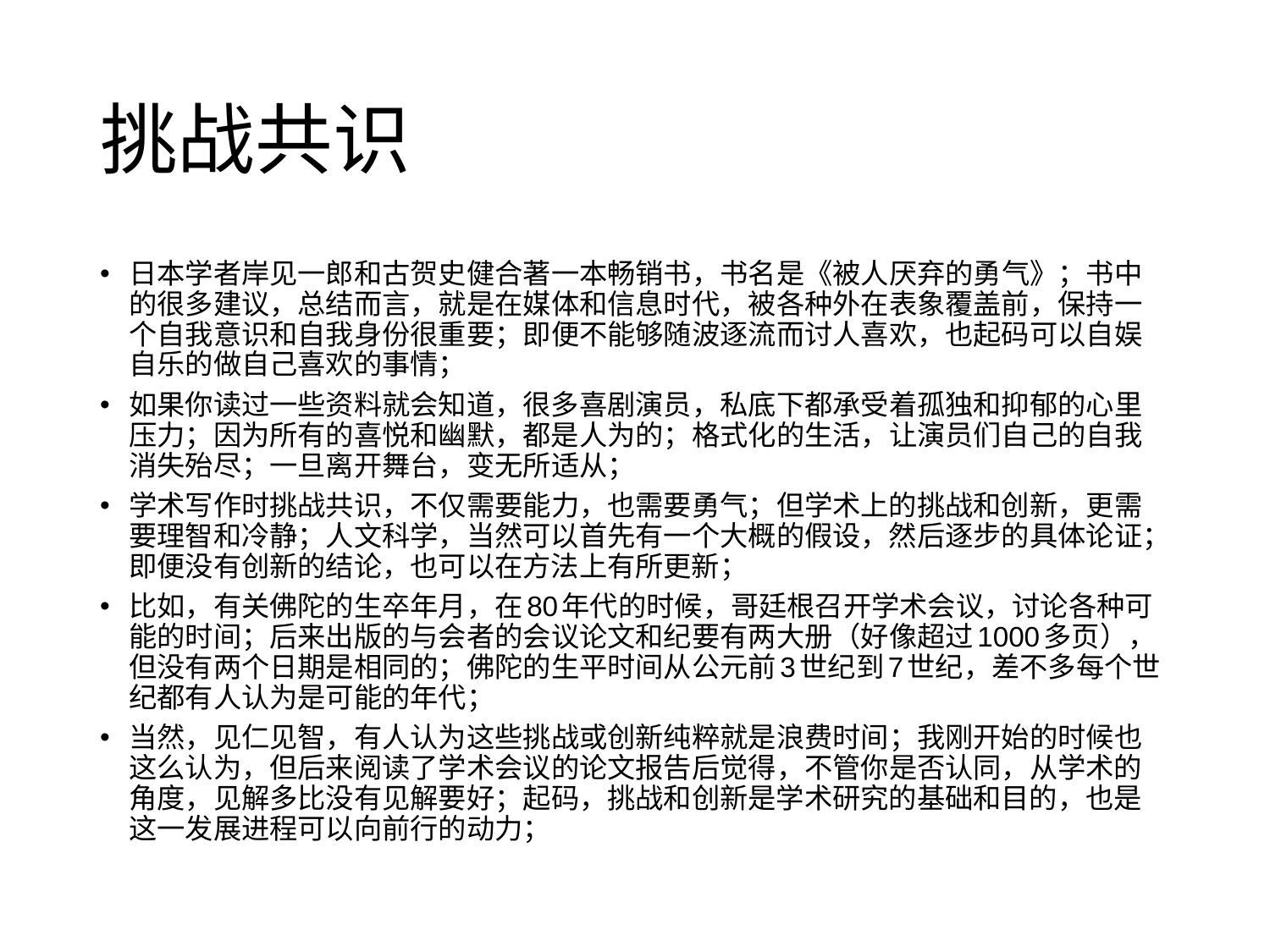

# 挑战共识
日本学者岸见一郎和古贺史健合著一本畅销书，书名是《被人厌弃的勇气》；书中的很多建议，总结而言，就是在媒体和信息时代，被各种外在表象覆盖前，保持一个自我意识和自我身份很重要；即便不能够随波逐流而讨人喜欢，也起码可以自娱自乐的做自己喜欢的事情；
如果你读过一些资料就会知道，很多喜剧演员，私底下都承受着孤独和抑郁的心里压力；因为所有的喜悦和幽默，都是人为的；格式化的生活，让演员们自己的自我消失殆尽；一旦离开舞台，变无所适从；
学术写作时挑战共识，不仅需要能力，也需要勇气；但学术上的挑战和创新，更需要理智和冷静；人文科学，当然可以首先有一个大概的假设，然后逐步的具体论证；即便没有创新的结论，也可以在方法上有所更新；
比如，有关佛陀的生卒年月，在80年代的时候，哥廷根召开学术会议，讨论各种可能的时间；后来出版的与会者的会议论文和纪要有两大册（好像超过1000多页），但没有两个日期是相同的；佛陀的生平时间从公元前3世纪到7世纪，差不多每个世纪都有人认为是可能的年代；
当然，见仁见智，有人认为这些挑战或创新纯粹就是浪费时间；我刚开始的时候也这么认为，但后来阅读了学术会议的论文报告后觉得，不管你是否认同，从学术的角度，见解多比没有见解要好；起码，挑战和创新是学术研究的基础和目的，也是这一发展进程可以向前行的动力；